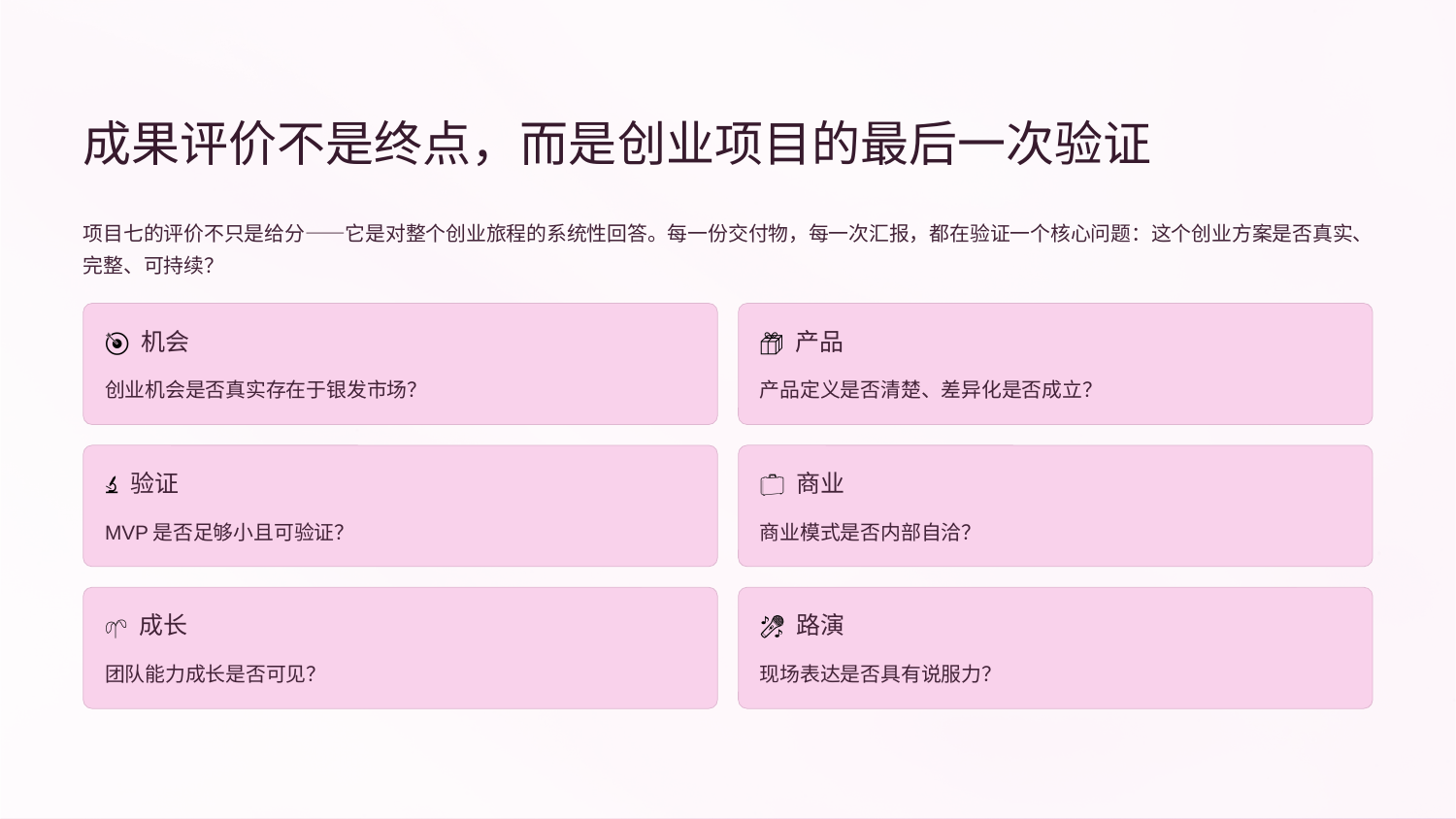

成果评价不是终点，而是创业项目的最后一次验证
项目七的评价不只是给分——它是对整个创业旅程的系统性回答。每一份交付物，每一次汇报，都在验证一个核心问题：这个创业方案是否真实、完整、可持续？

🎯 机会
📦 产品
创业机会是否真实存在于银发市场？
产品定义是否清楚、差异化是否成立？

🔬 验证
💼 商业
MVP是否足够小且可验证？
商业模式是否内部自洽？

🌱 成长
🎤 路演
团队能力成长是否可见？
现场表达是否具有说服力？